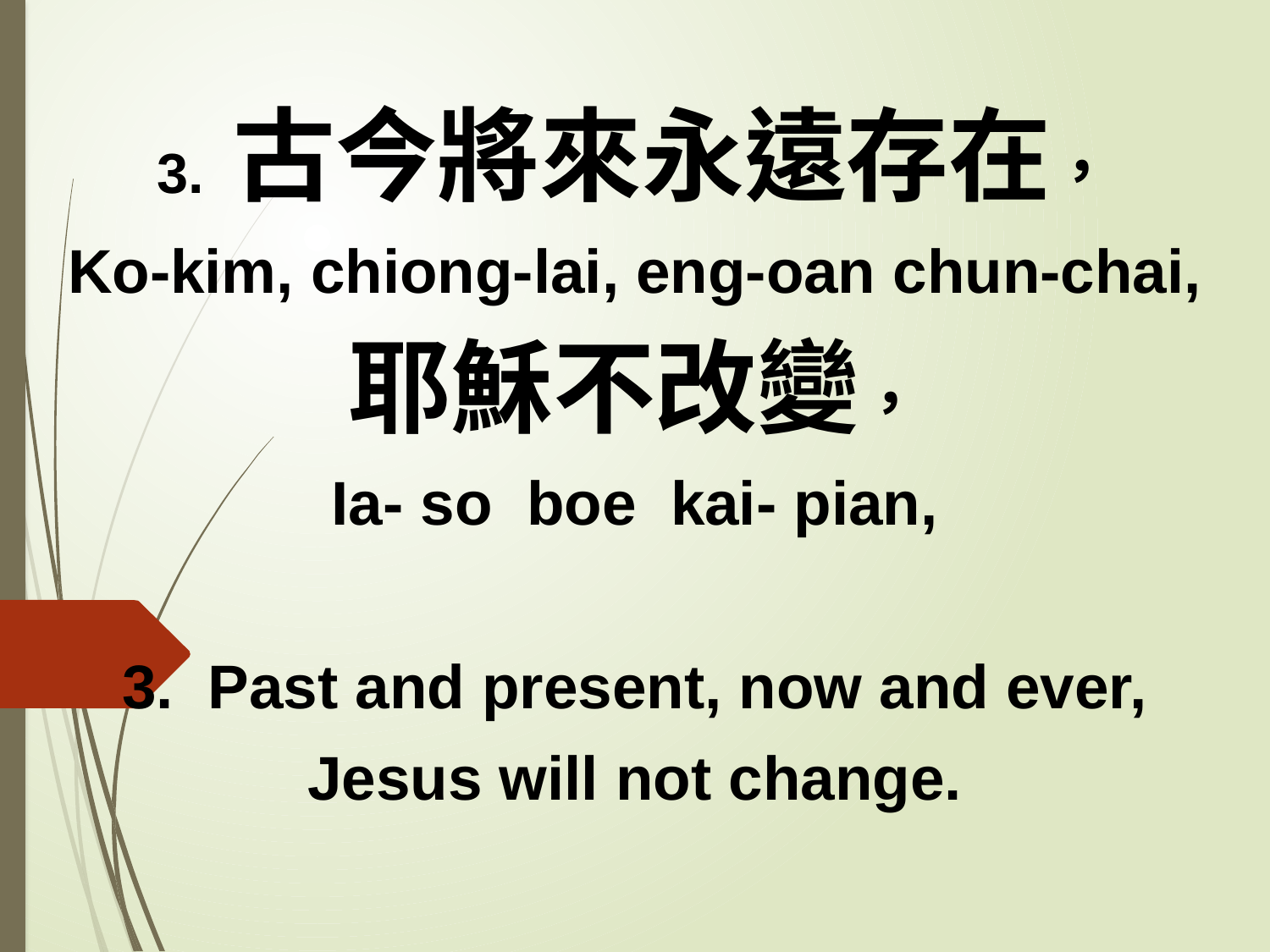

3. 古今將來永遠存在，
Ko-kim, chiong-lai, eng-oan chun-chai,
耶穌不改變，
Ia- so  boe  kai- pian,

3.  Past and present, now and ever,
Jesus will not change.